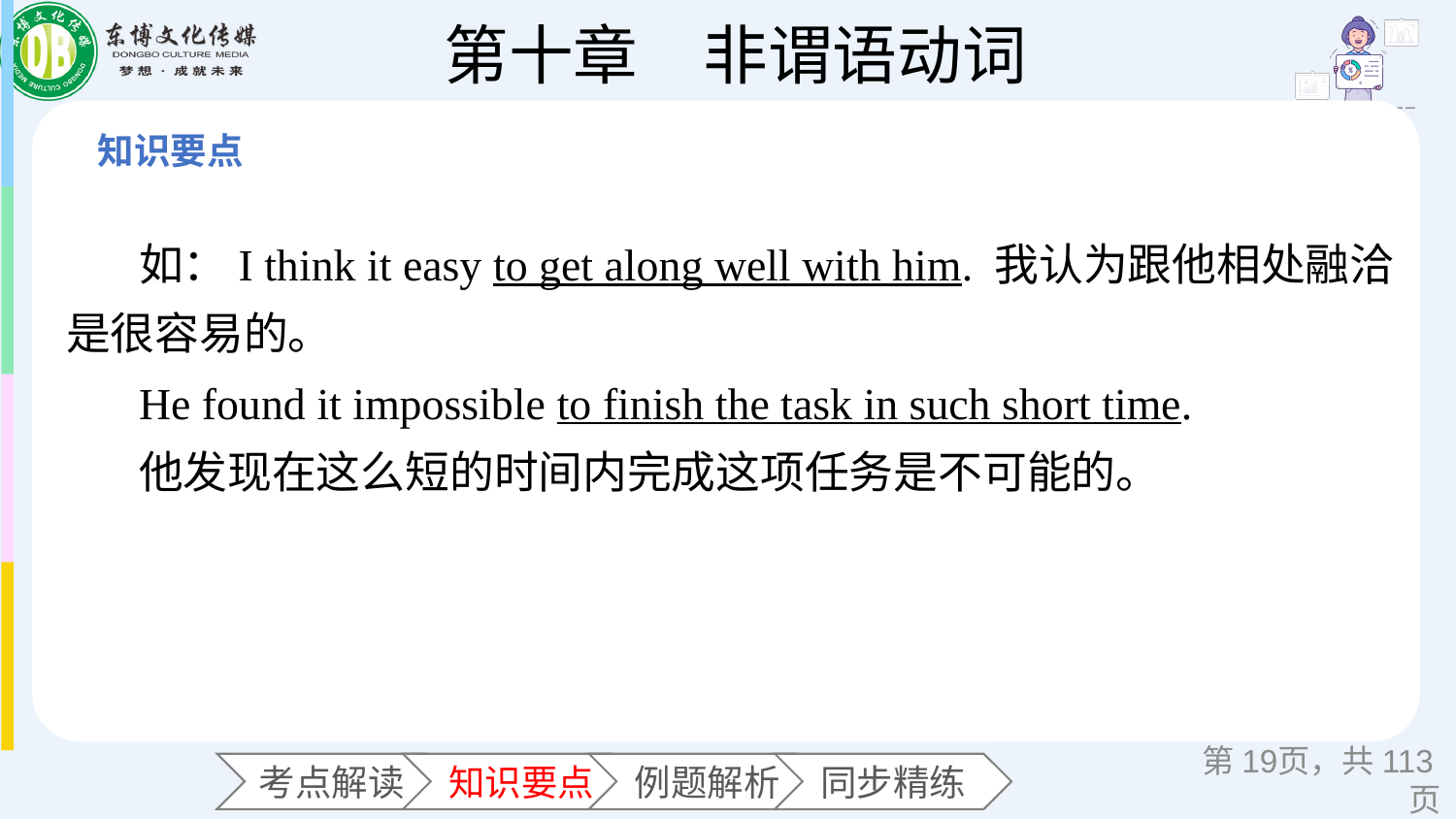

如：I think it easy to get along well with him. 我认为跟他相处融洽是很容易的。
He found it impossible to finish the task in such short time.
他发现在这么短的时间内完成这项任务是不可能的。
第19页，共113页